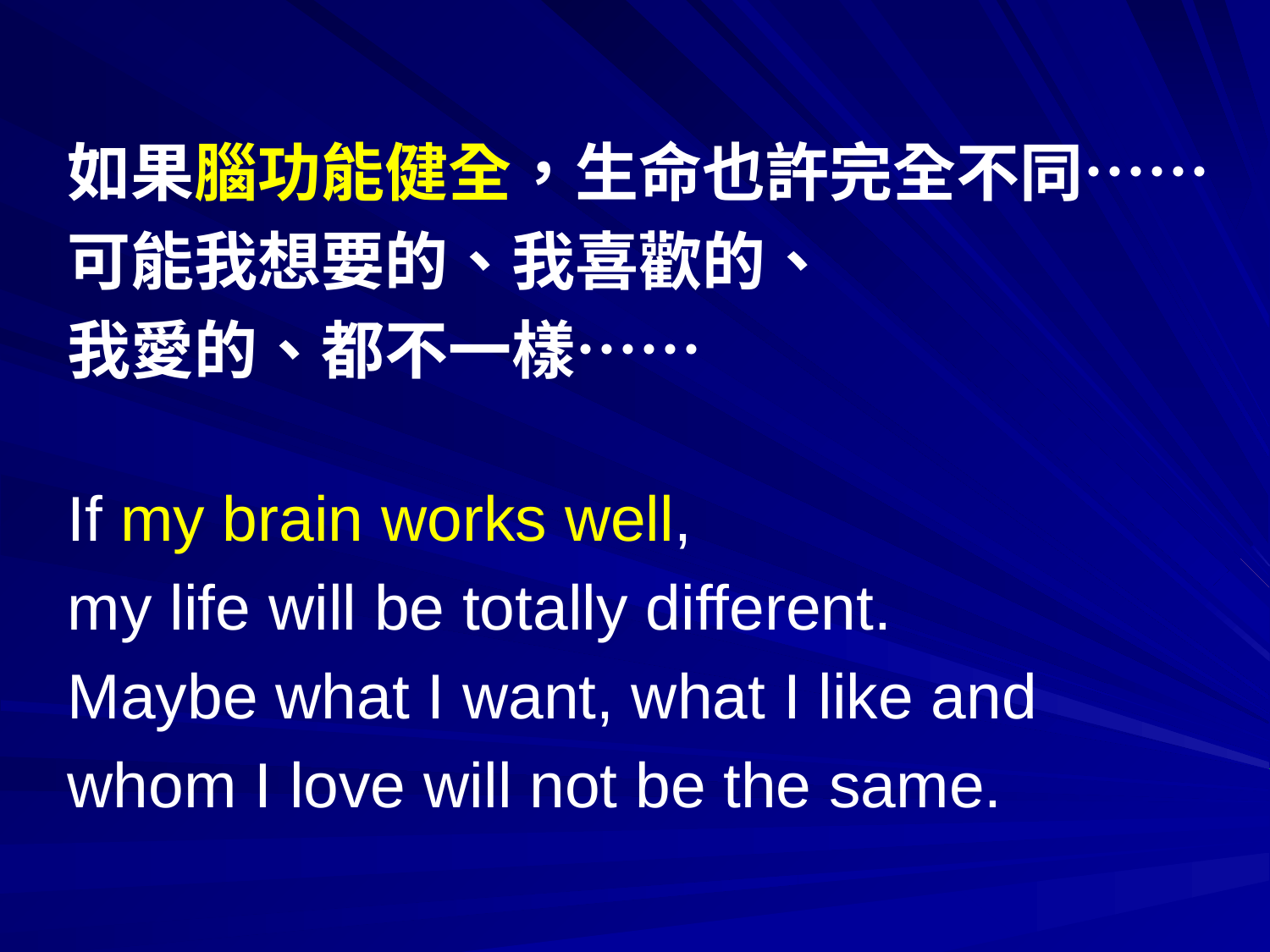

如果腦功能健全，生命也許完全不同……
可能我想要的、我喜歡的、
我愛的、都不一樣……

If my brain works well,
my life will be totally different.
Maybe what I want, what I like and
whom I love will not be the same.